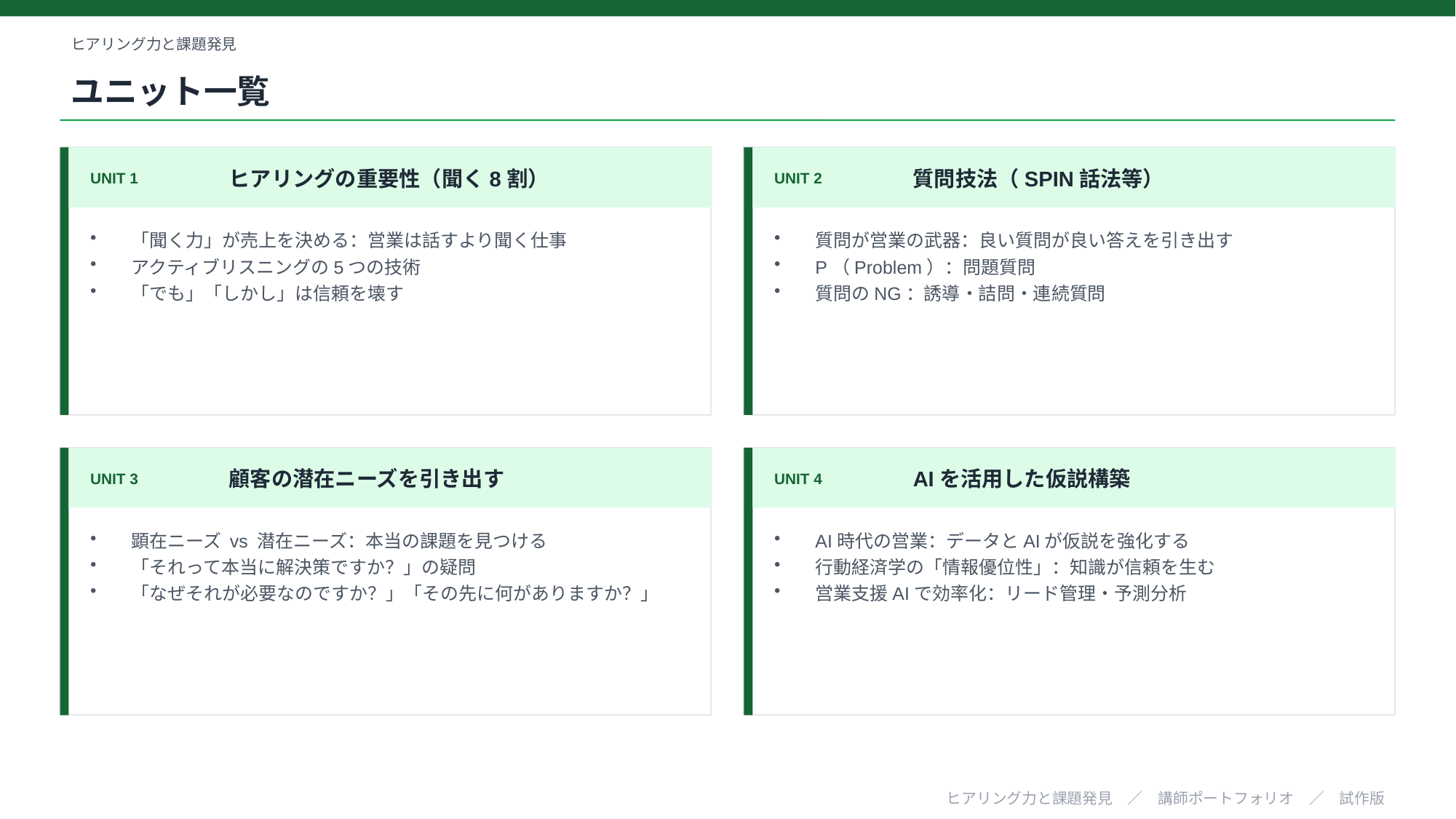

ヒアリング力と課題発見
ユニット一覧

UNIT 1
ヒアリングの重要性（聞く8割）
UNIT 2
質問技法（SPIN話法等）
「聞く力」が売上を決める：営業は話すより聞く仕事
アクティブリスニングの5つの技術
「でも」「しかし」は信頼を壊す
質問が営業の武器：良い質問が良い答えを引き出す
P（Problem）：問題質問
質問のNG：誘導・詰問・連続質問

UNIT 3
顧客の潜在ニーズを引き出す
UNIT 4
AIを活用した仮説構築
顕在ニーズ vs 潜在ニーズ：本当の課題を見つける
「それって本当に解決策ですか？」の疑問
「なぜそれが必要なのですか？」「その先に何がありますか？」
AI時代の営業：データとAIが仮説を強化する
行動経済学の「情報優位性」：知識が信頼を生む
営業支援AIで効率化：リード管理・予測分析
ヒアリング力と課題発見　／　講師ポートフォリオ　／　試作版